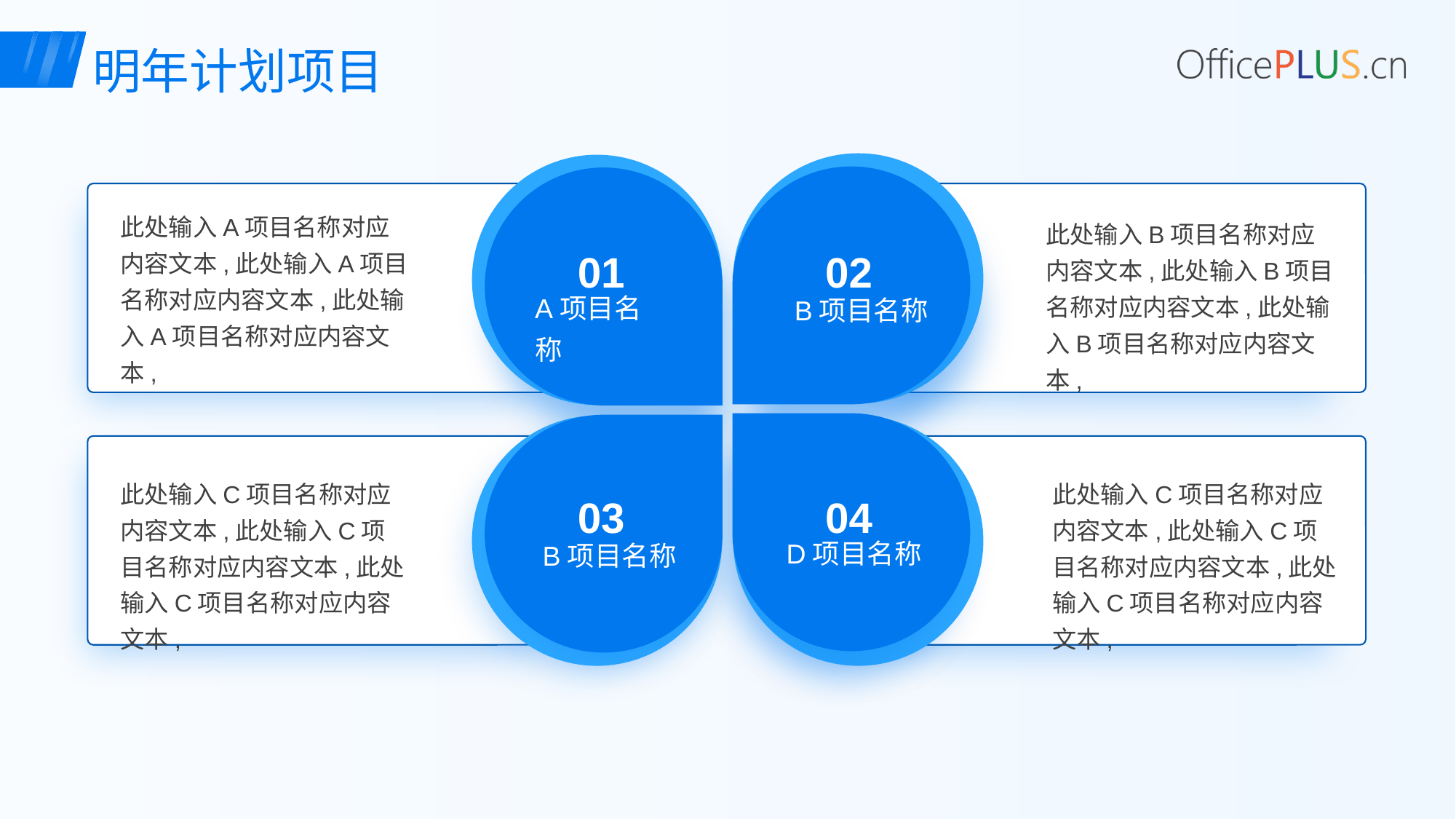

明年计划项目

此处输入A项目名称对应内容文本,此处输入A项目名称对应内容文本,此处输入A项目名称对应内容文本,
此处输入B项目名称对应内容文本,此处输入B项目名称对应内容文本,此处输入B项目名称对应内容文本,
01
A项目名称
02
B项目名称

此处输入C项目名称对应内容文本,此处输入C项目名称对应内容文本,此处输入C项目名称对应内容文本,
此处输入C项目名称对应内容文本,此处输入C项目名称对应内容文本,此处输入C项目名称对应内容文本,
03
B项目名称
04
D项目名称